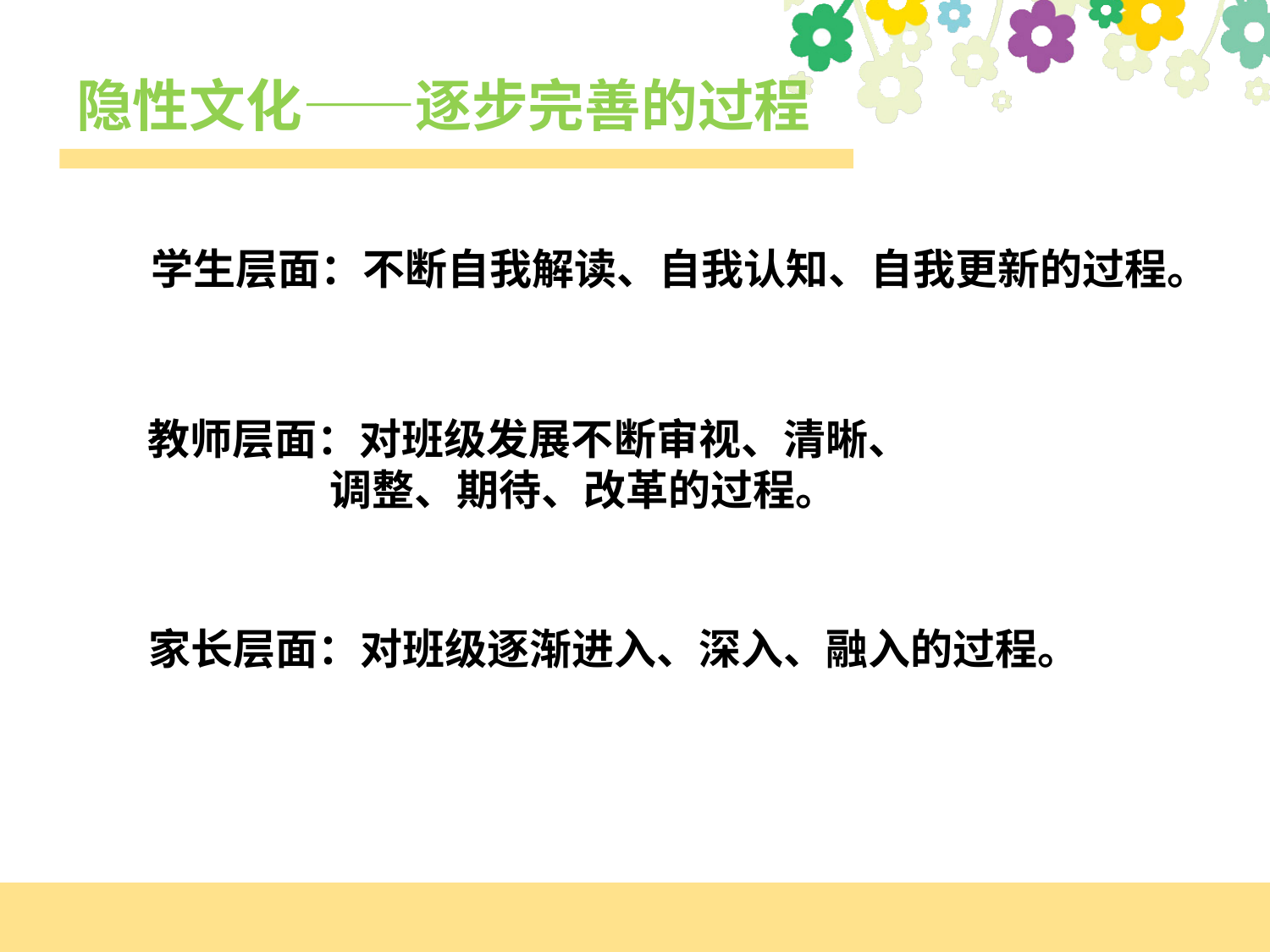

# 隐性文化——逐步完善的过程
学生层面：不断自我解读、自我认知、自我更新的过程。

教师层面：对班级发展不断审视、清晰、
                  调整、期待、改革的过程。
家长层面：对班级逐渐进入、深入、融入的过程。